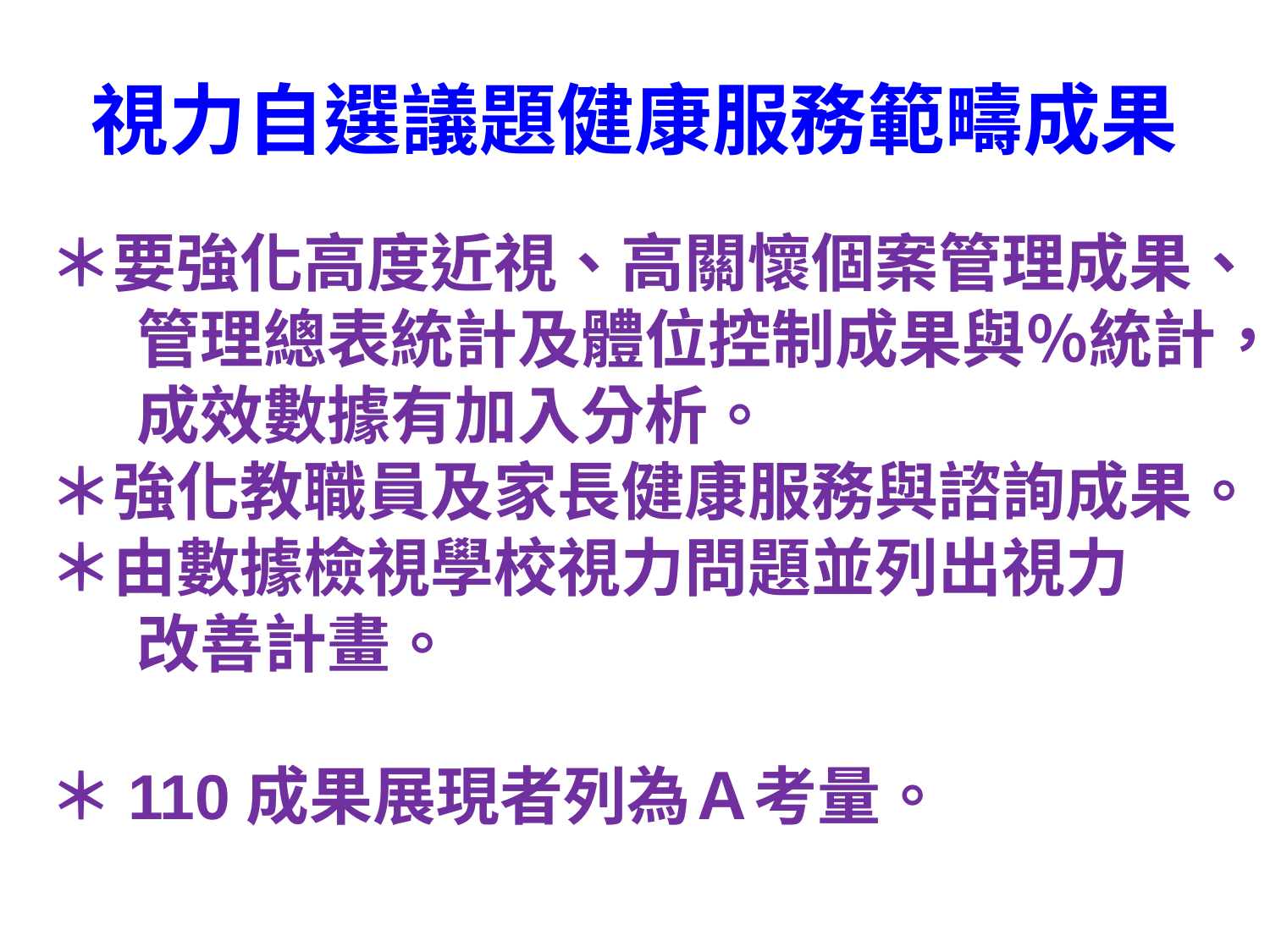

# 視力自選議題健康服務範疇成果
＊要強化高度近視、高關懷個案管理成果、
     管理總表統計及體位控制成果與％統計，
     成效數據有加入分析。
＊強化教職員及家長健康服務與諮詢成果。
＊由數據檢視學校視力問題並列出視力
     改善計畫。

＊110成果展現者列為Ａ考量。